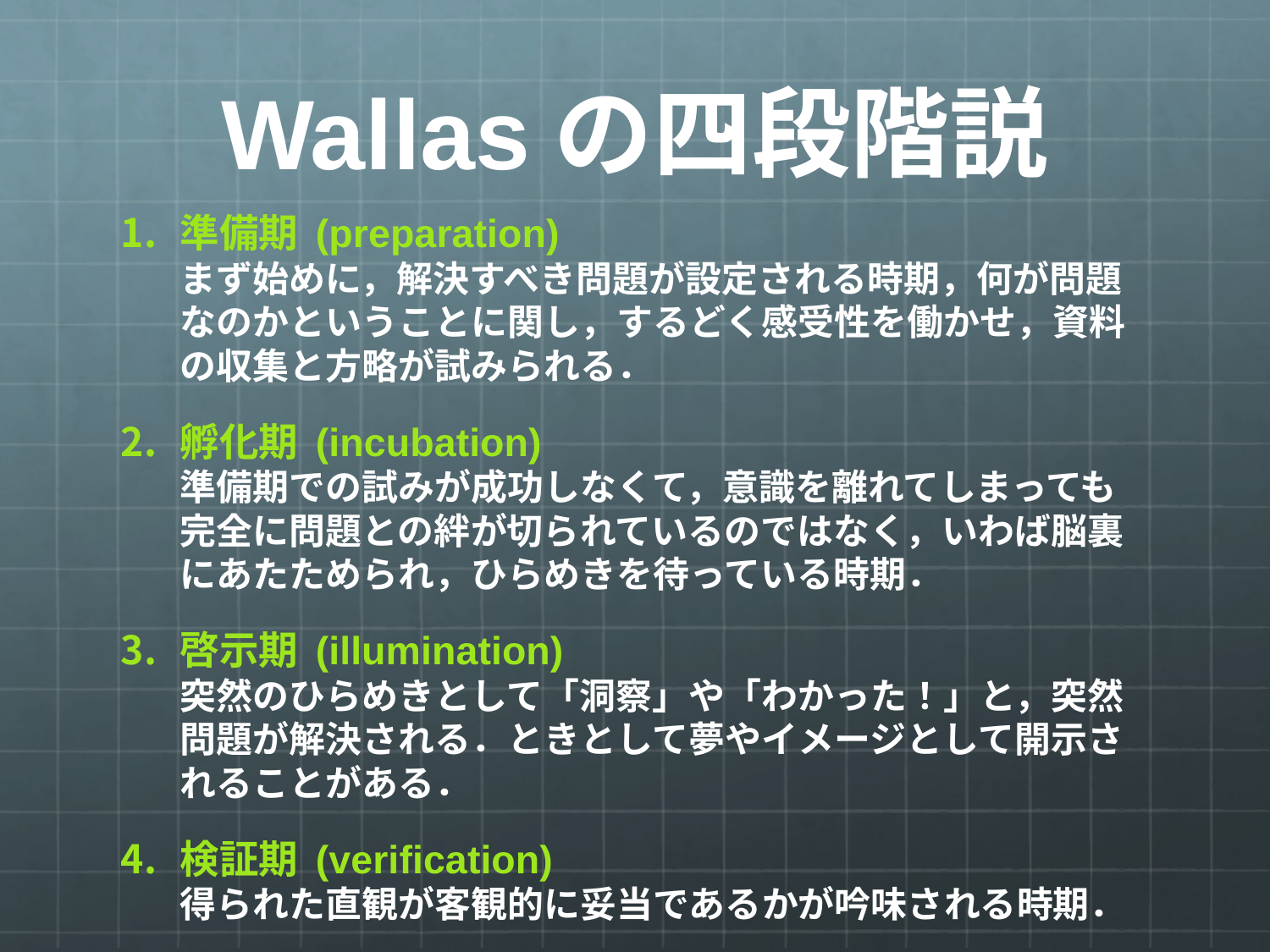

# Wallasの四段階説
準備期 (preparation)
まず始めに，解決すべき問題が設定される時期，何が問題なのかということに関し，するどく感受性を働かせ，資料の収集と方略が試みられる．
孵化期 (incubation)
準備期での試みが成功しなくて，意識を離れてしまっても完全に問題との絆が切られているのではなく，いわば脳裏にあたためられ，ひらめきを待っている時期．
啓示期 (illumination)
突然のひらめきとして「洞察」や「わかった！」と，突然問題が解決される．ときとして夢やイメージとして開示されることがある．
検証期 (verification)
得られた直観が客観的に妥当であるかが吟味される時期．